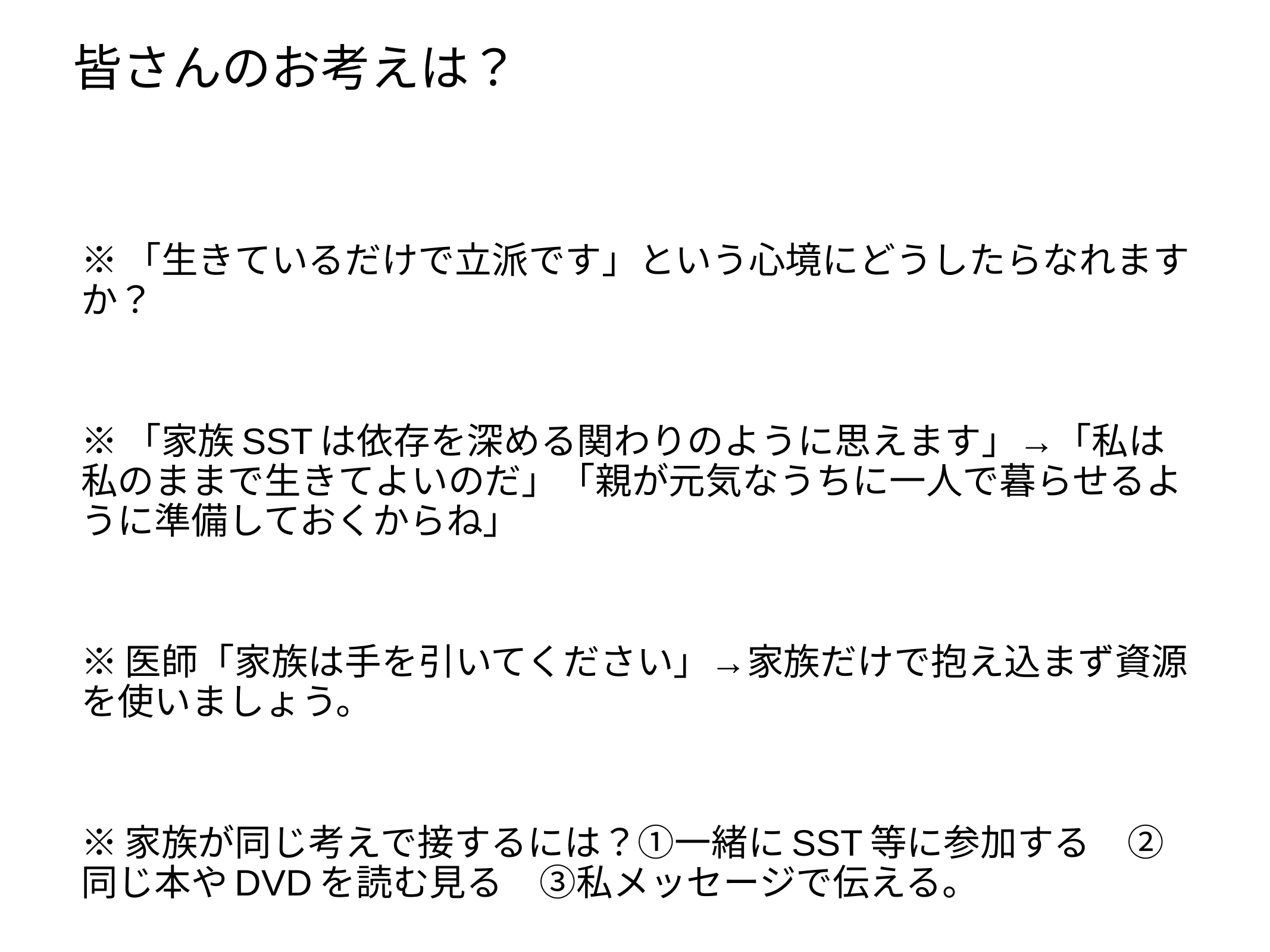

# 皆さんのお考えは？

※「生きているだけで立派です」という心境にどうしたらなれますか？

※「家族SSTは依存を深める関わりのように思えます」→「私は私のままで生きてよいのだ」「親が元気なうちに一人で暮らせるように準備しておくからね」

※医師「家族は手を引いてください」→家族だけで抱え込まず資源を使いましょう。

※家族が同じ考えで接するには？①一緒にSST等に参加する　②同じ本やDVDを読む見る　③私メッセージで伝える。